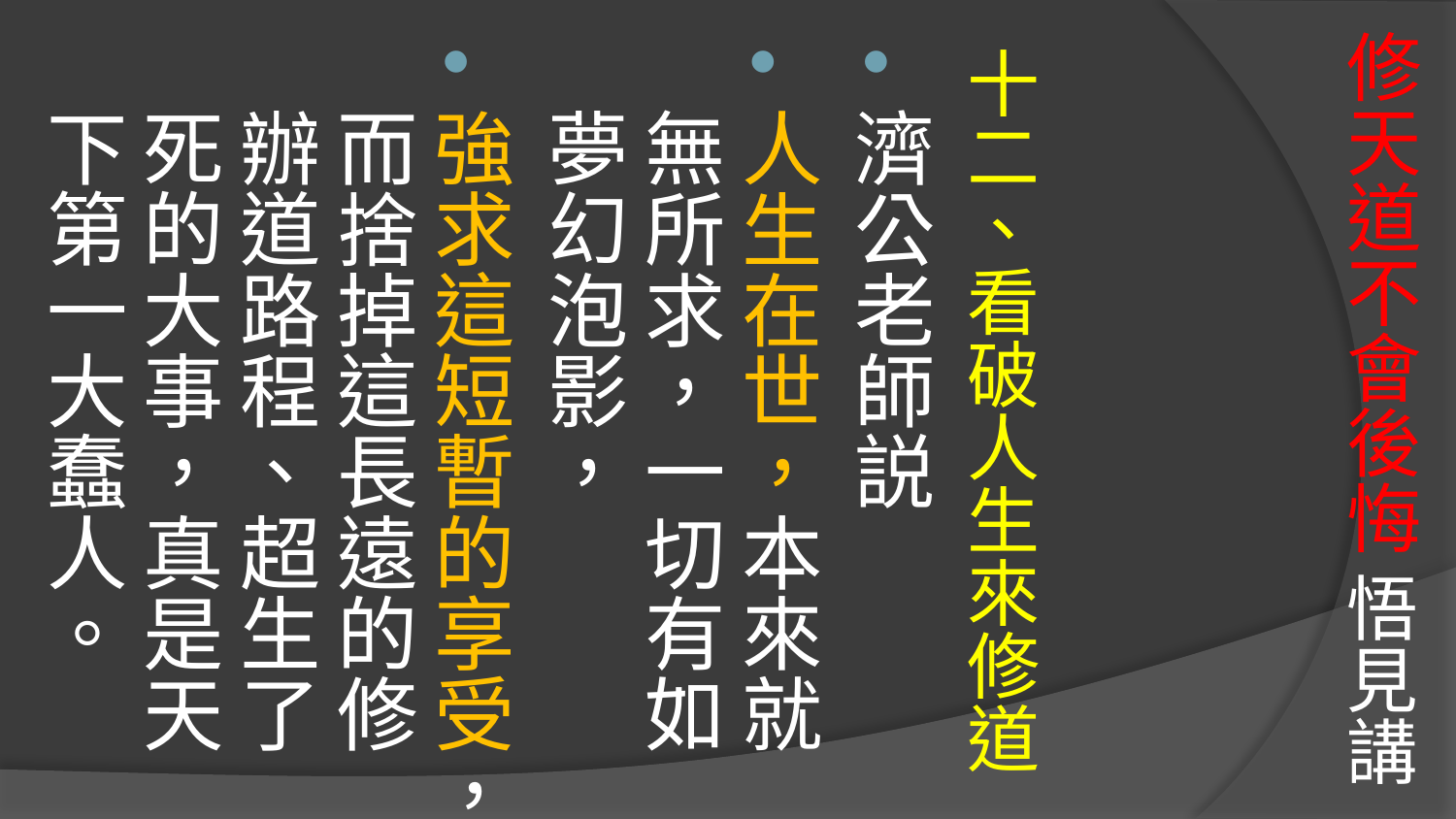

# 修天道不會後悔 悟見講
十二、看破人生來修道
濟公老師説
人生在世，本來就無所求，一切有如夢幻泡影，
強求這短暫的享受，而捨掉這長遠的修辦道路程、超生了死的大事，真是天下第一大蠢人。